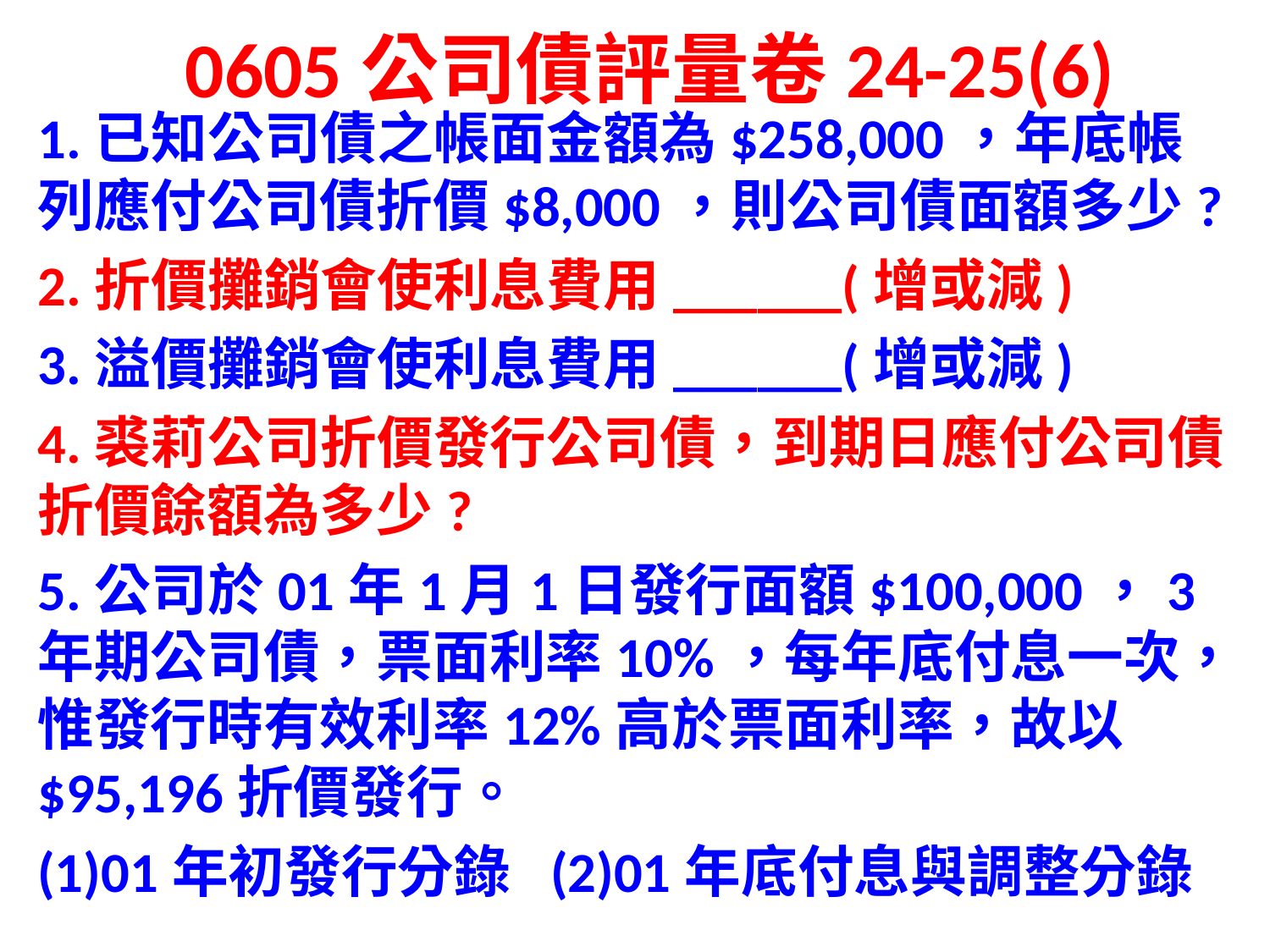

# 0605公司債評量卷24-25(6)
1.已知公司債之帳面金額為$258,000，年底帳列應付公司債折價$8,000，則公司債面額多少?
2.折價攤銷會使利息費用______(增或減)
3.溢價攤銷會使利息費用______(增或減)
4.裘莉公司折價發行公司債，到期日應付公司債折價餘額為多少?
5.公司於01年1月1日發行面額$100,000，3年期公司債，票面利率10%，每年底付息一次，惟發行時有效利率12%高於票面利率，故以$95,196折價發行。
(1)01年初發行分錄  (2)01年底付息與調整分錄